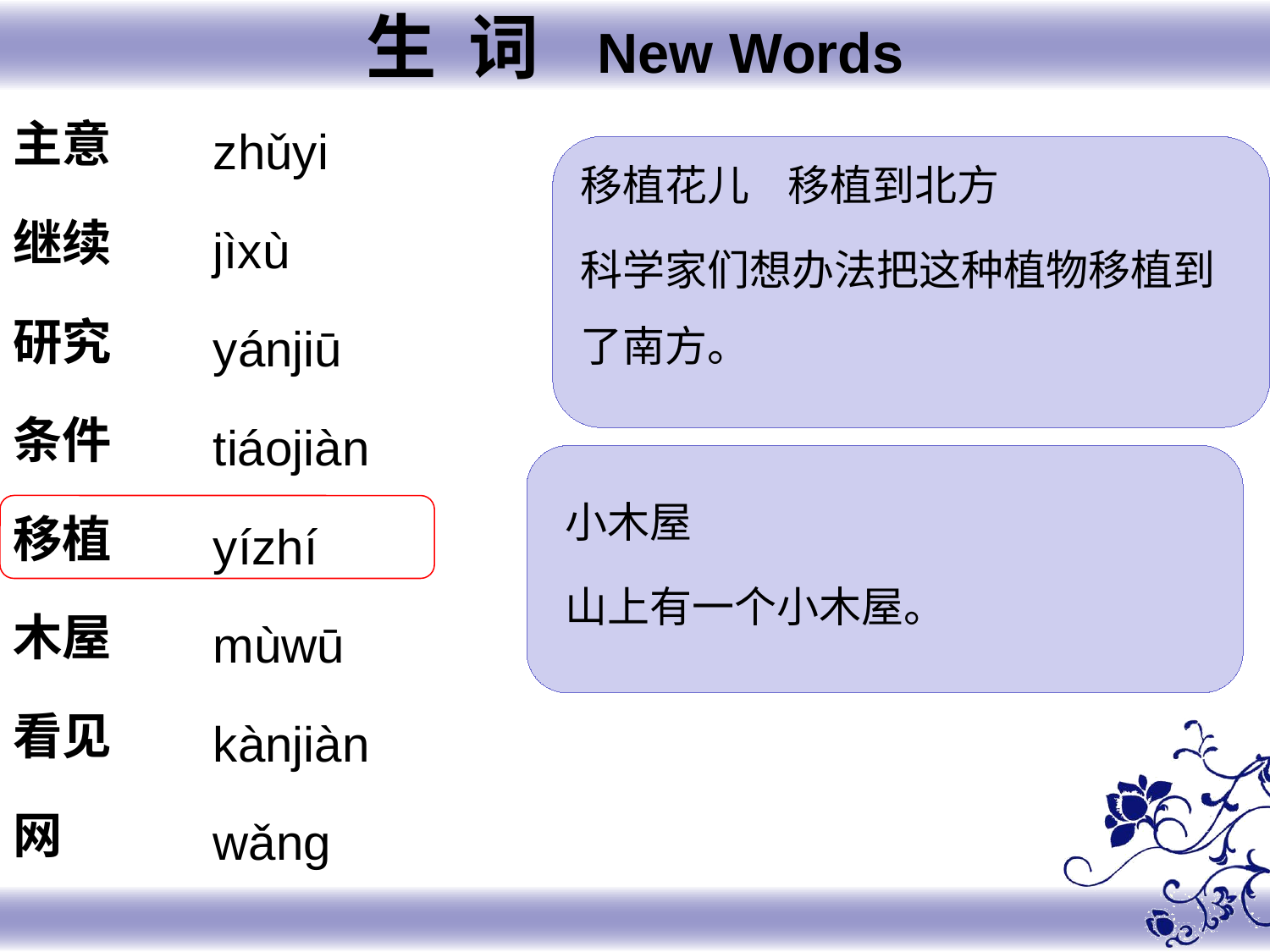

生  词   New Words
主意
继续
研究
条件
移植
木屋
看见
网
zhǔyi
jìxù
yánjiū
tiáojiàn
yízhí
mùwū
kànjiàn
wǎng
移植花儿    移植到北方
科学家们想办法把这种植物移植到了南方。

小木屋
山上有一个小木屋。